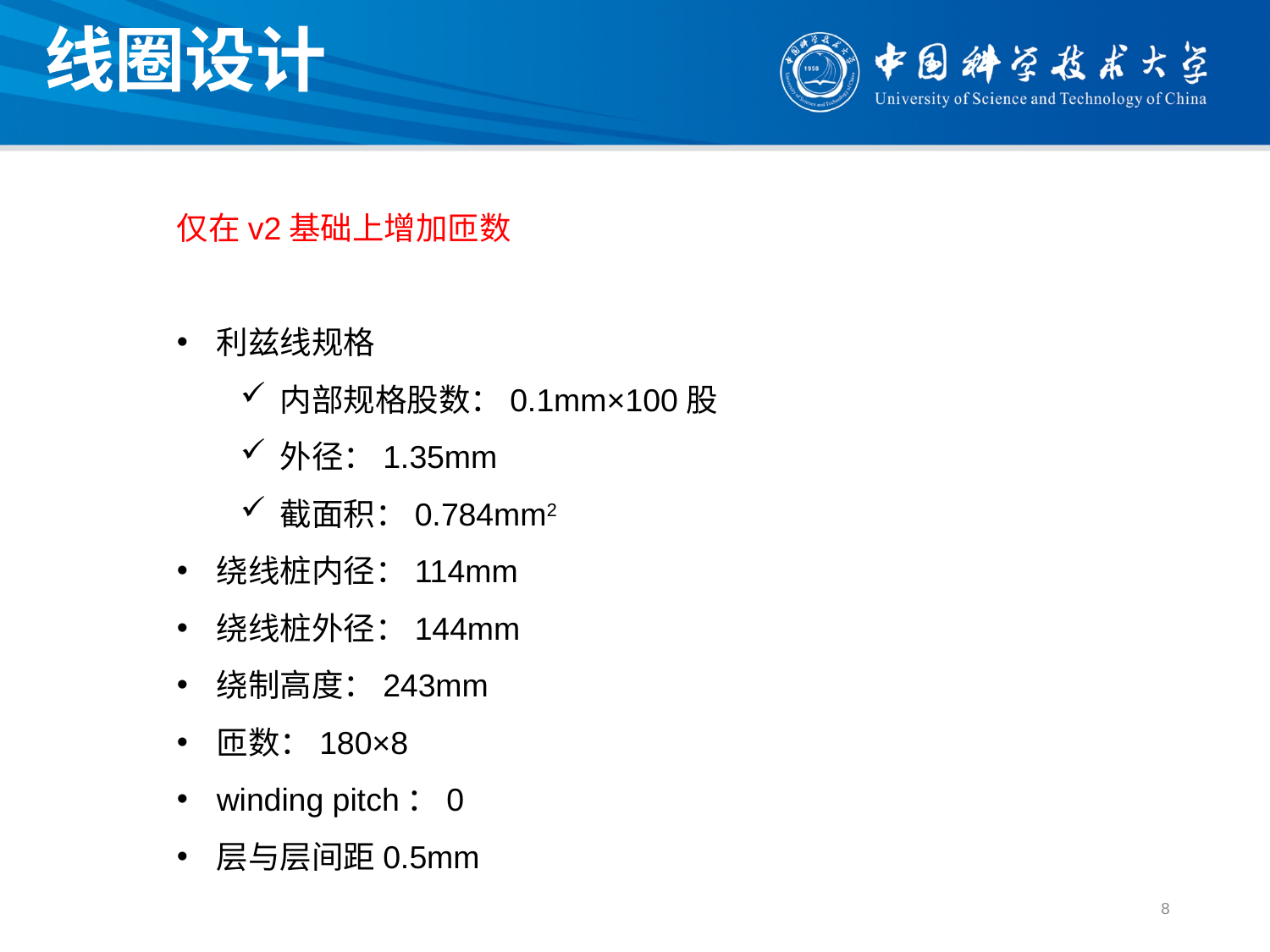

线圈设计
仅在v2基础上增加匝数

利兹线规格
内部规格股数：0.1mm×100股
外径：1.35mm
截面积：0.784mm2
绕线桩内径：114mm
绕线桩外径：144mm
绕制高度：243mm
匝数：180×8
winding pitch：0
层与层间距0.5mm
8